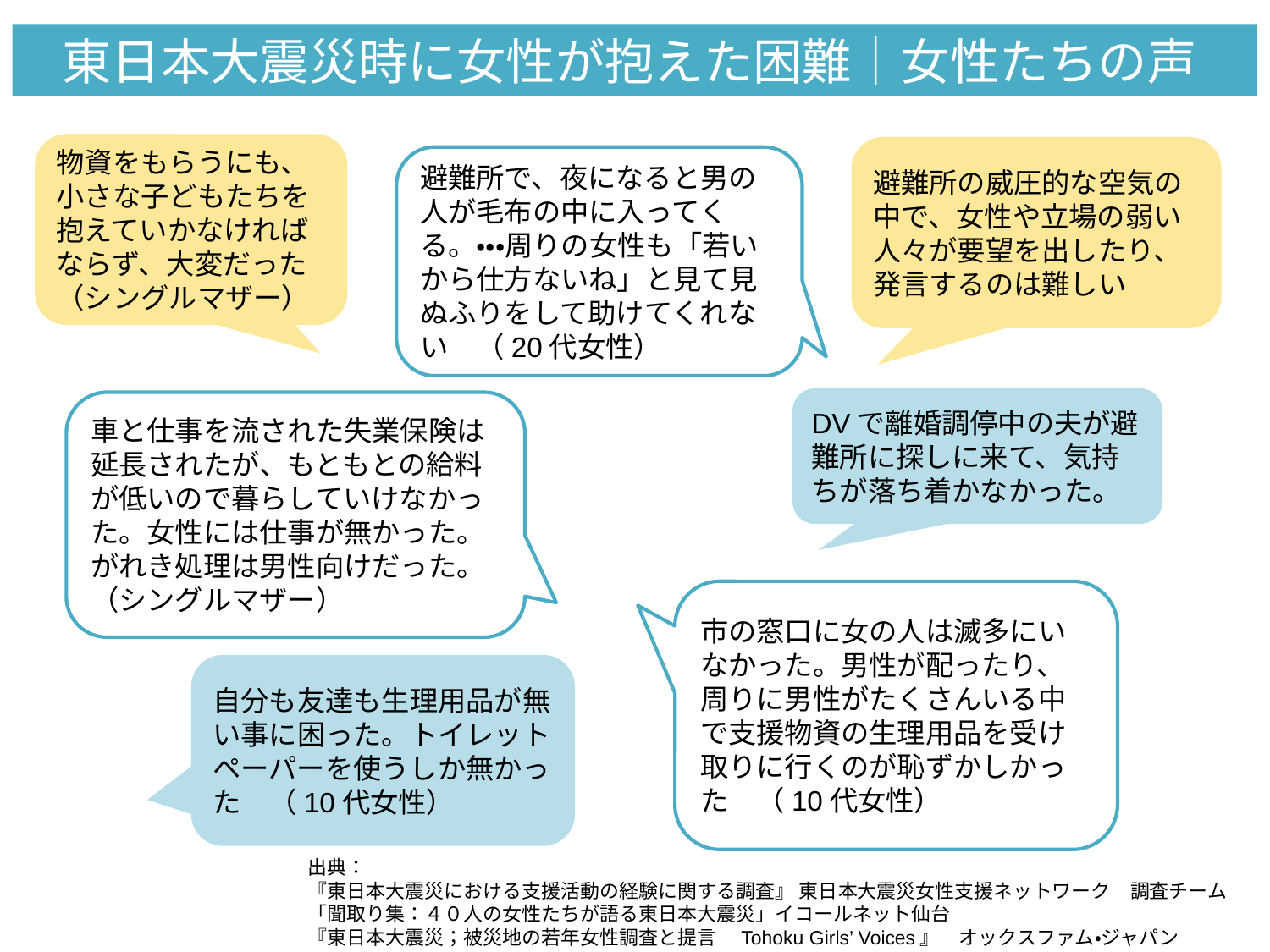

東日本大震災時に女性が抱えた困難｜女性たちの声
物資をもらうにも、小さな子どもたちを抱えていかなければならず、大変だった（シングルマザー）
避難所の威圧的な空気の中で、女性や立場の弱い人々が要望を出したり、発言するのは難しい
避難所で、夜になると男の人が毛布の中に入ってくる。・・・周りの女性も「若いから仕方ないね」と見て見ぬふりをして助けてくれない　（20代女性）
DVで離婚調停中の夫が避難所に探しに来て、気持ちが落ち着かなかった。
車と仕事を流された失業保険は延長されたが、もともとの給料が低いので暮らしていけなかった。女性には仕事が無かった。がれき処理は男性向けだった。（シングルマザー）
市の窓口に女の人は滅多にいなかった。男性が配ったり、周りに男性がたくさんいる中で支援物資の生理用品を受け取りに行くのが恥ずかしかった　（10代女性）
自分も友達も生理用品が無い事に困った。トイレットペーパーを使うしか無かった　（10代女性）
出典：
『東日本大震災における支援活動の経験に関する調査』 東日本大震災女性支援ネットワーク　調査チーム
「聞取り集：４０人の女性たちが語る東日本大震災」イコールネット仙台
『東日本大震災；被災地の若年女性調査と提言　Tohoku Girls’ Voices』　オックスファム・ジャパン